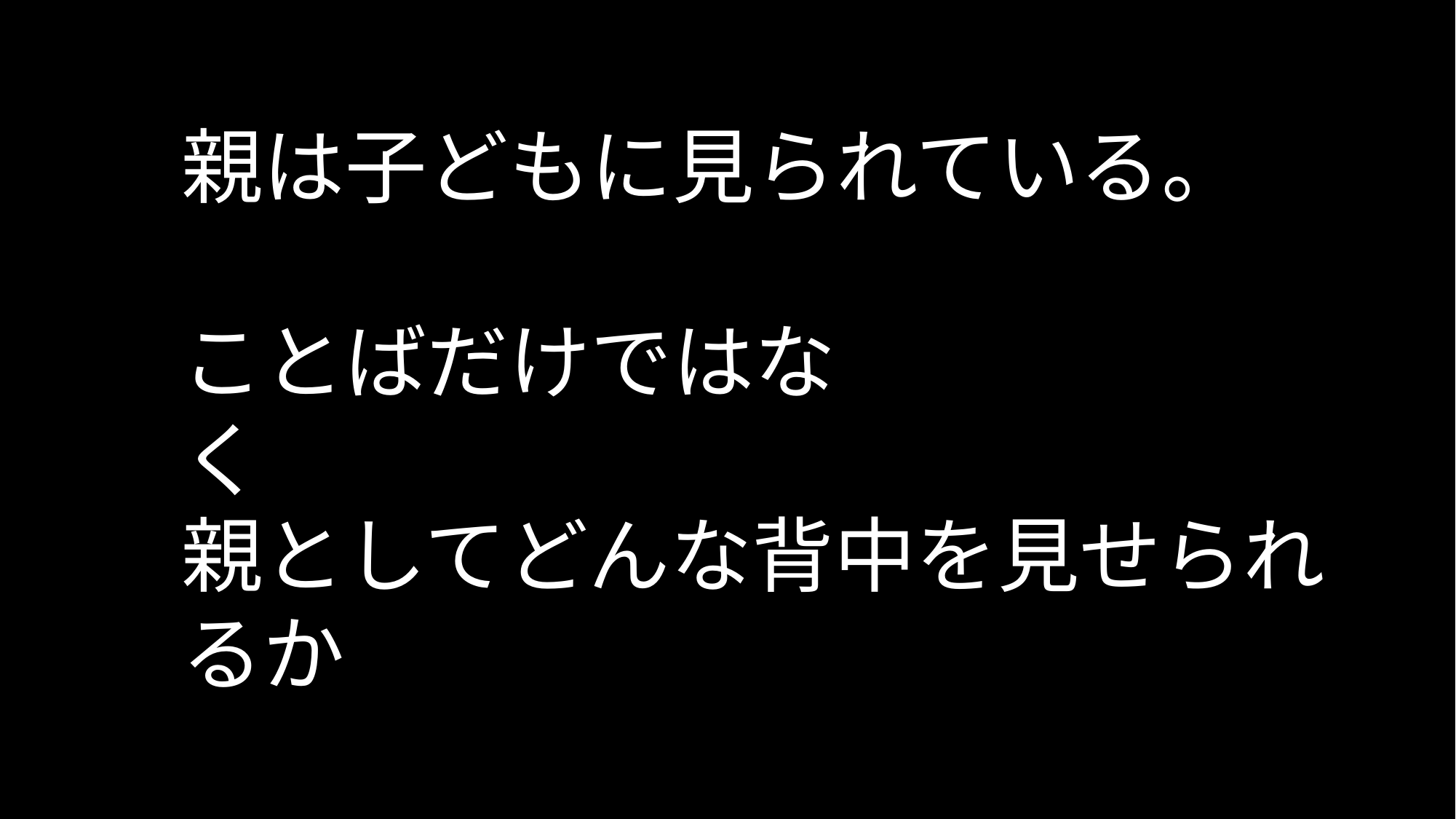

親は子どもに見られている。
ことばだけではなく
親としてどんな背中を見せられるか